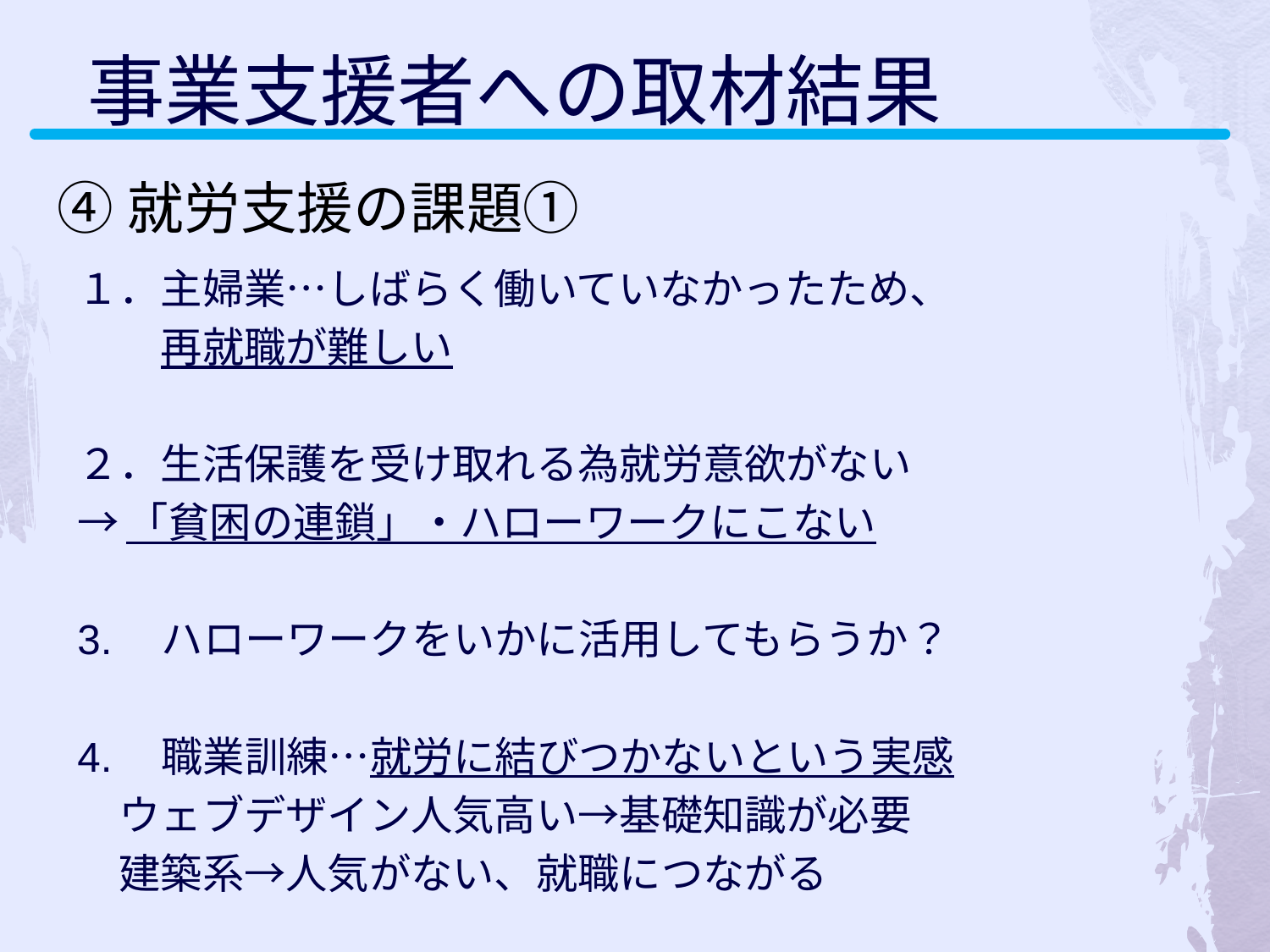

事業支援者への取材結果
④就労支援の課題①
１．主婦業…しばらく働いていなかったため、
　　再就職が難しい

２．生活保護を受け取れる為就労意欲がない
→「貧困の連鎖」・ハローワークにこない

3.　ハローワークをいかに活用してもらうか？

4.　職業訓練…就労に結びつかないという実感
　ウェブデザイン人気高い→基礎知識が必要
　建築系→人気がない、就職につながる